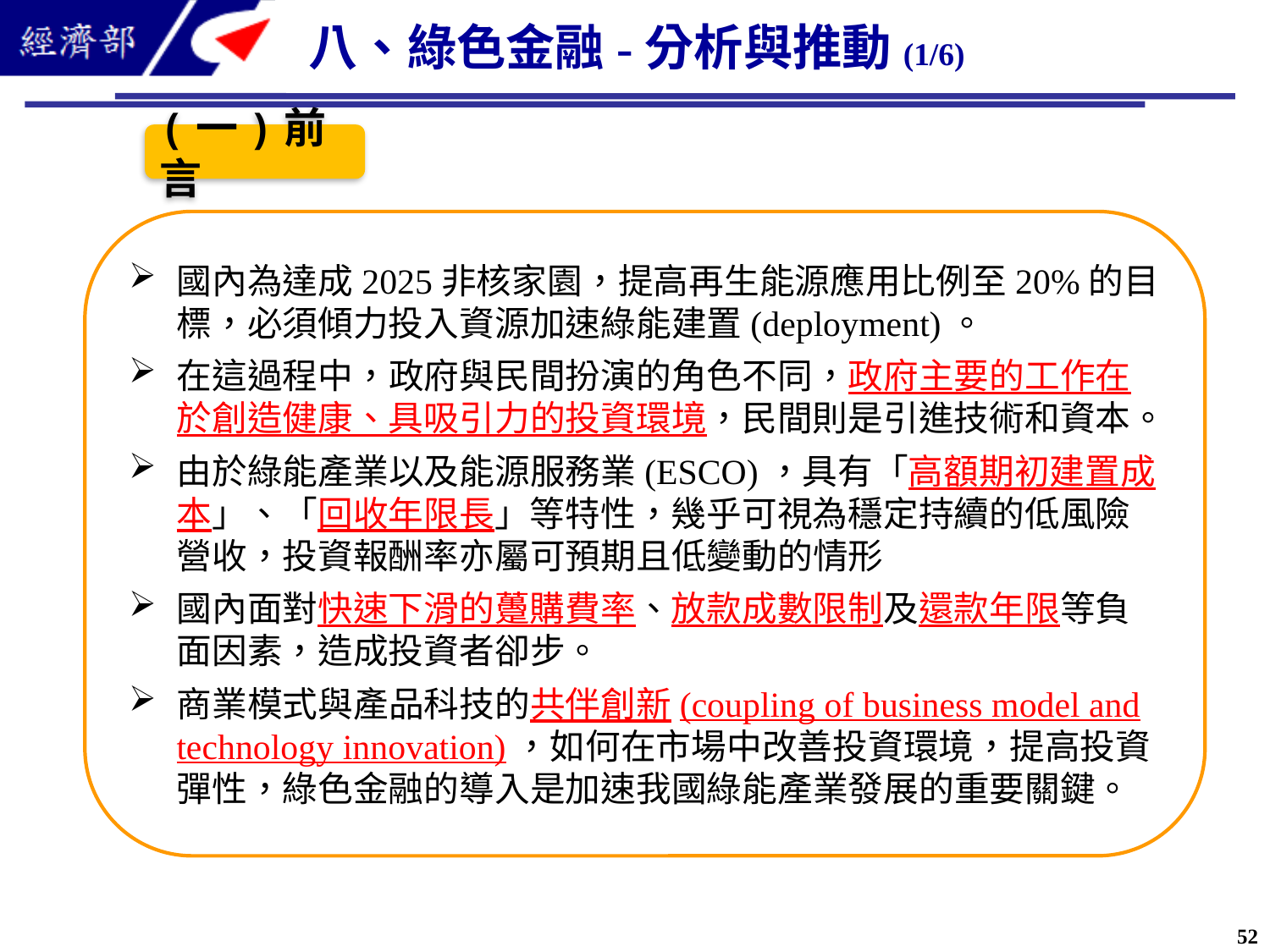

八、綠色金融-分析與推動(1/6)

(一)前言
國內為達成2025非核家園，提高再生能源應用比例至20%的目標，必須傾力投入資源加速綠能建置(deployment)。
在這過程中，政府與民間扮演的角色不同，政府主要的工作在於創造健康、具吸引力的投資環境，民間則是引進技術和資本。
由於綠能產業以及能源服務業(ESCO)，具有「高額期初建置成本」、「回收年限長」等特性，幾乎可視為穩定持續的低風險營收，投資報酬率亦屬可預期且低變動的情形
國內面對快速下滑的躉購費率、放款成數限制及還款年限等負面因素，造成投資者卻步。
商業模式與產品科技的共伴創新(coupling of business model and technology innovation)，如何在市場中改善投資環境，提高投資彈性，綠色金融的導入是加速我國綠能產業發展的重要關鍵。
52